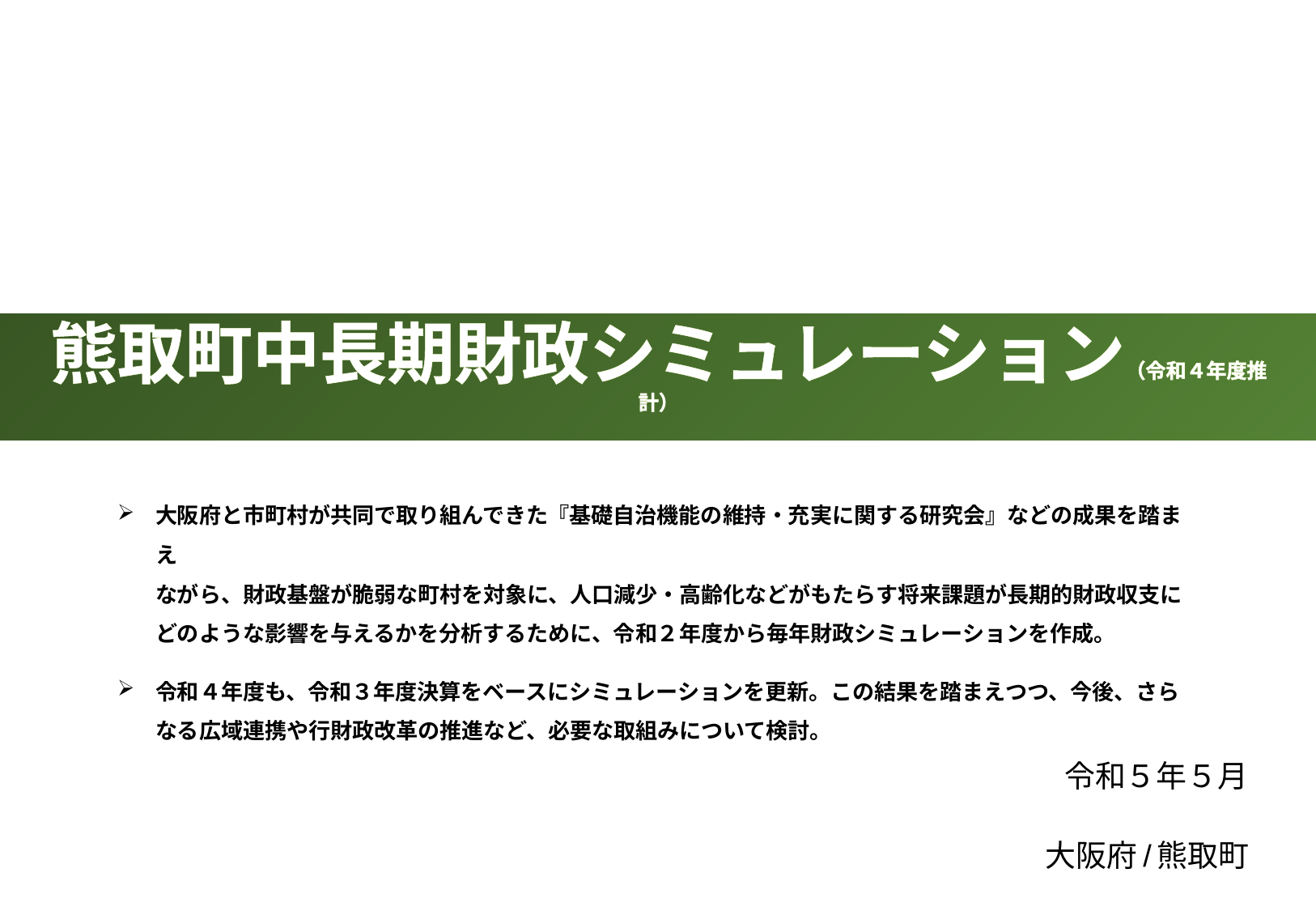

# 熊取町中長期財政シミュレーション（令和４年度推計）
大阪府と市町村が共同で取り組んできた『基礎自治機能の維持・充実に関する研究会』などの成果を踏まえ
ながら、財政基盤が脆弱な町村を対象に、人口減少・高齢化などがもたらす将来課題が長期的財政収支に
どのような影響を与えるかを分析するために、令和２年度から毎年財政シミュレーションを作成。

令和４年度も、令和３年度決算をベースにシミュレーションを更新。この結果を踏まえつつ、今後、さらなる広域連携や行財政改革の推進など、必要な取組みについて検討。
　　　　　　　　　　　　　　　　　　　　　　　　　 令和５年５月
大阪府/熊取町